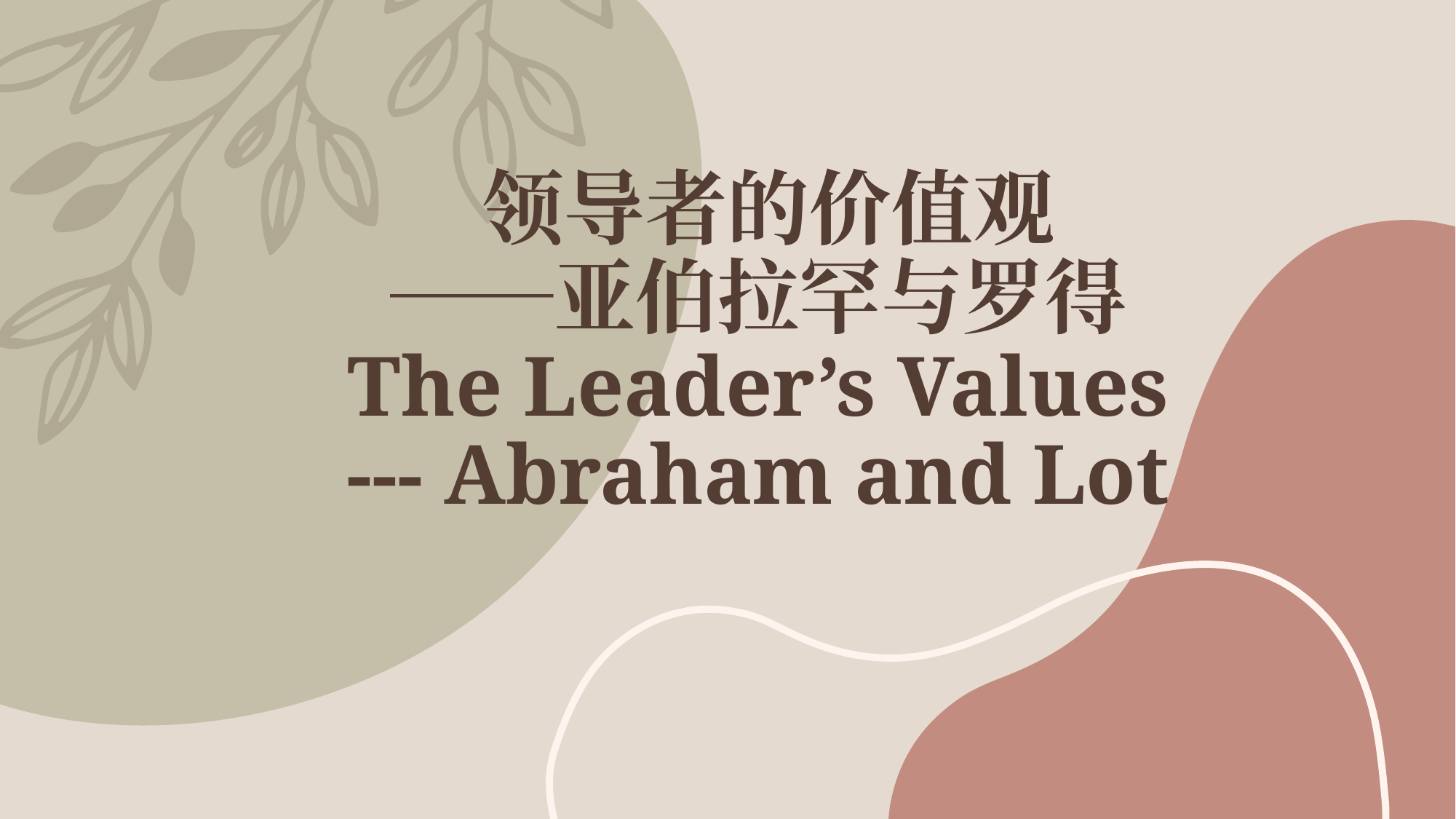

# 领导者的价值观 ──亚伯拉罕与罗得 The Leader’s Values --- Abraham and Lot